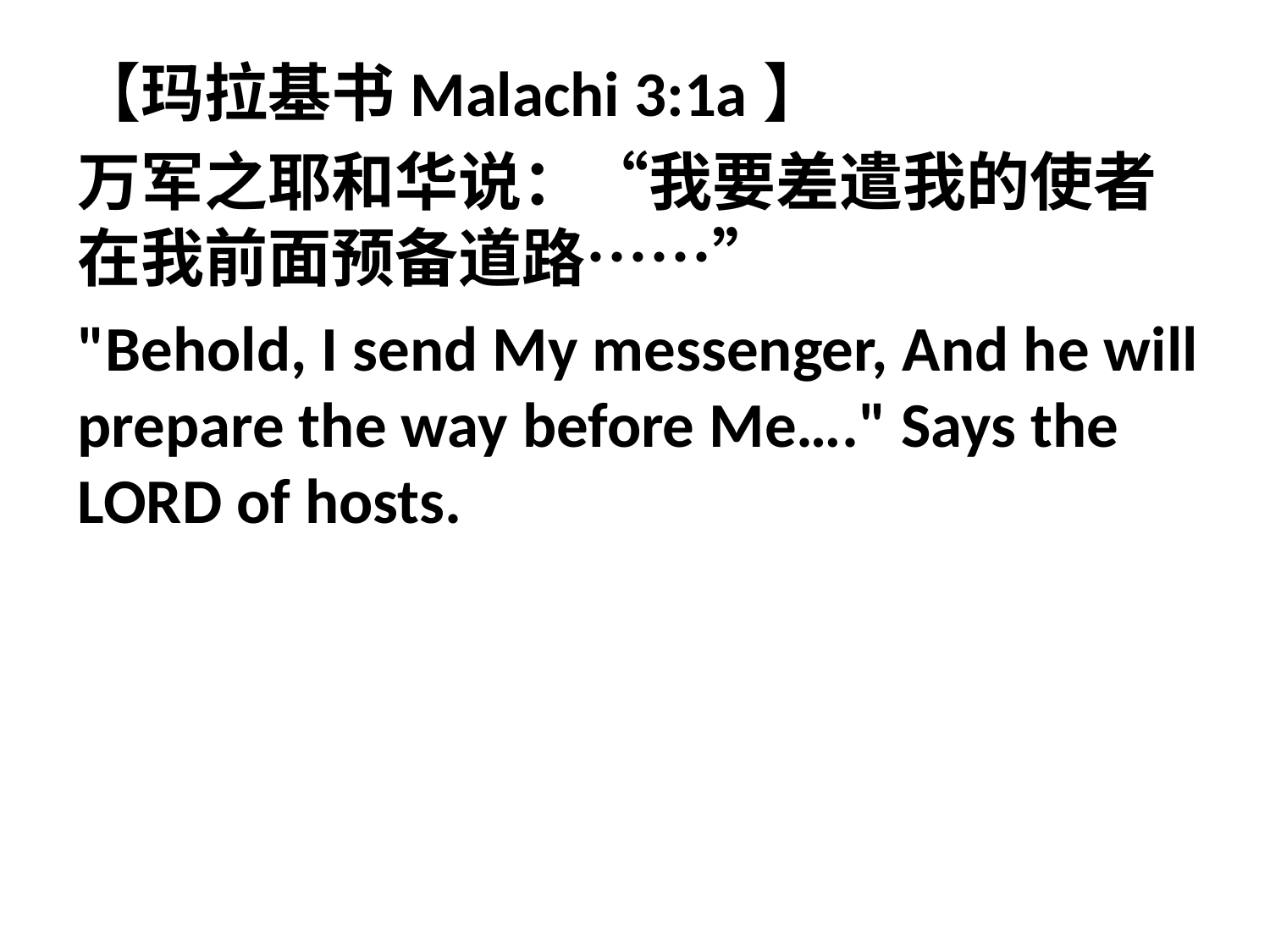

【玛拉基书Malachi 3:1a】
万军之耶和华说：“我要差遣我的使者在我前面预备道路……”
"Behold, I send My messenger, And he will prepare the way before Me…." Says the LORD of hosts.